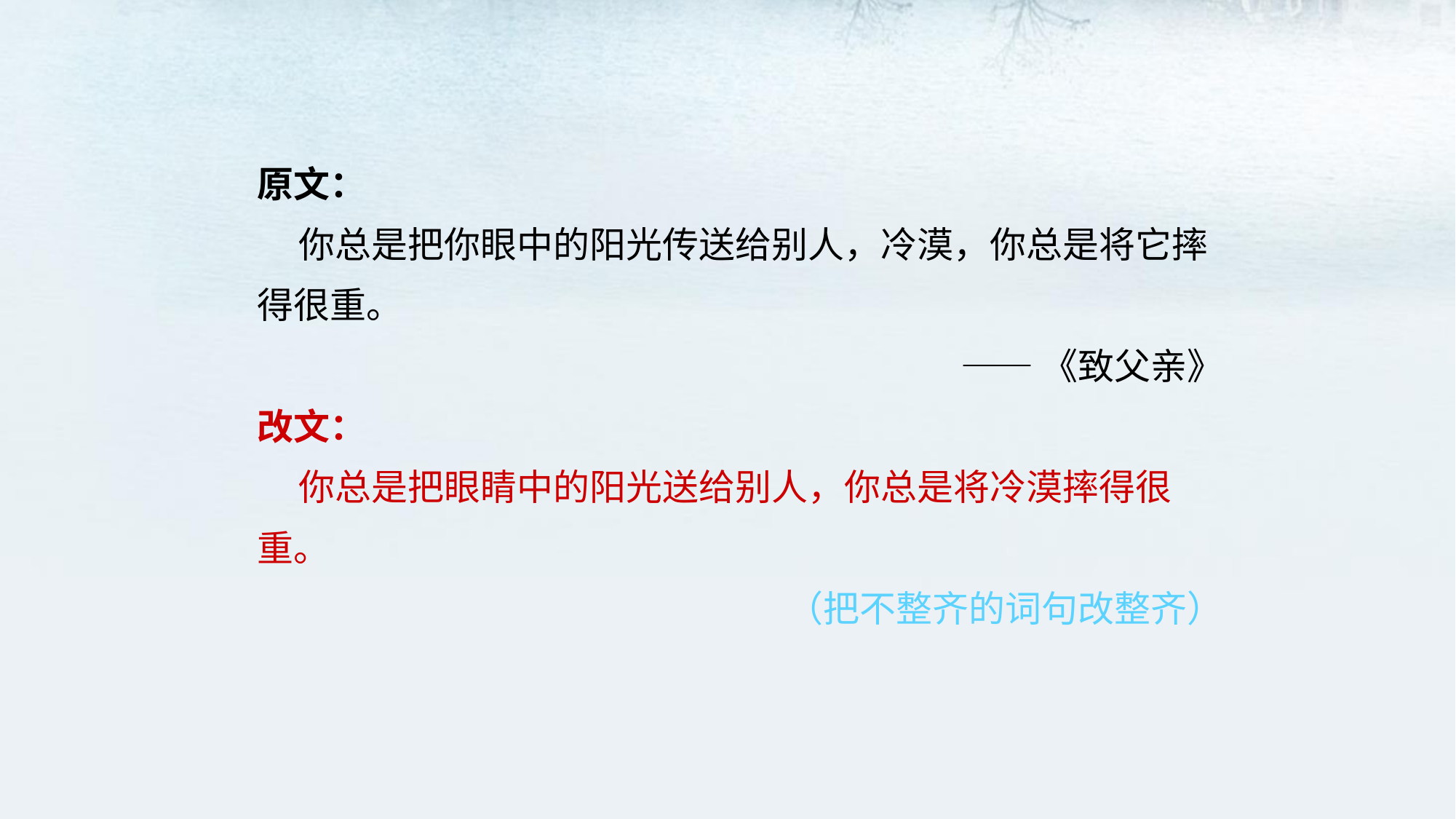

原文：
    你总是把你眼中的阳光传送给别人，冷漠，你总是将它摔得很重。
                                     ——《致父亲》
改文：
    你总是把眼睛中的阳光送给别人，你总是将冷漠摔得很重。
（把不整齐的词句改整齐）